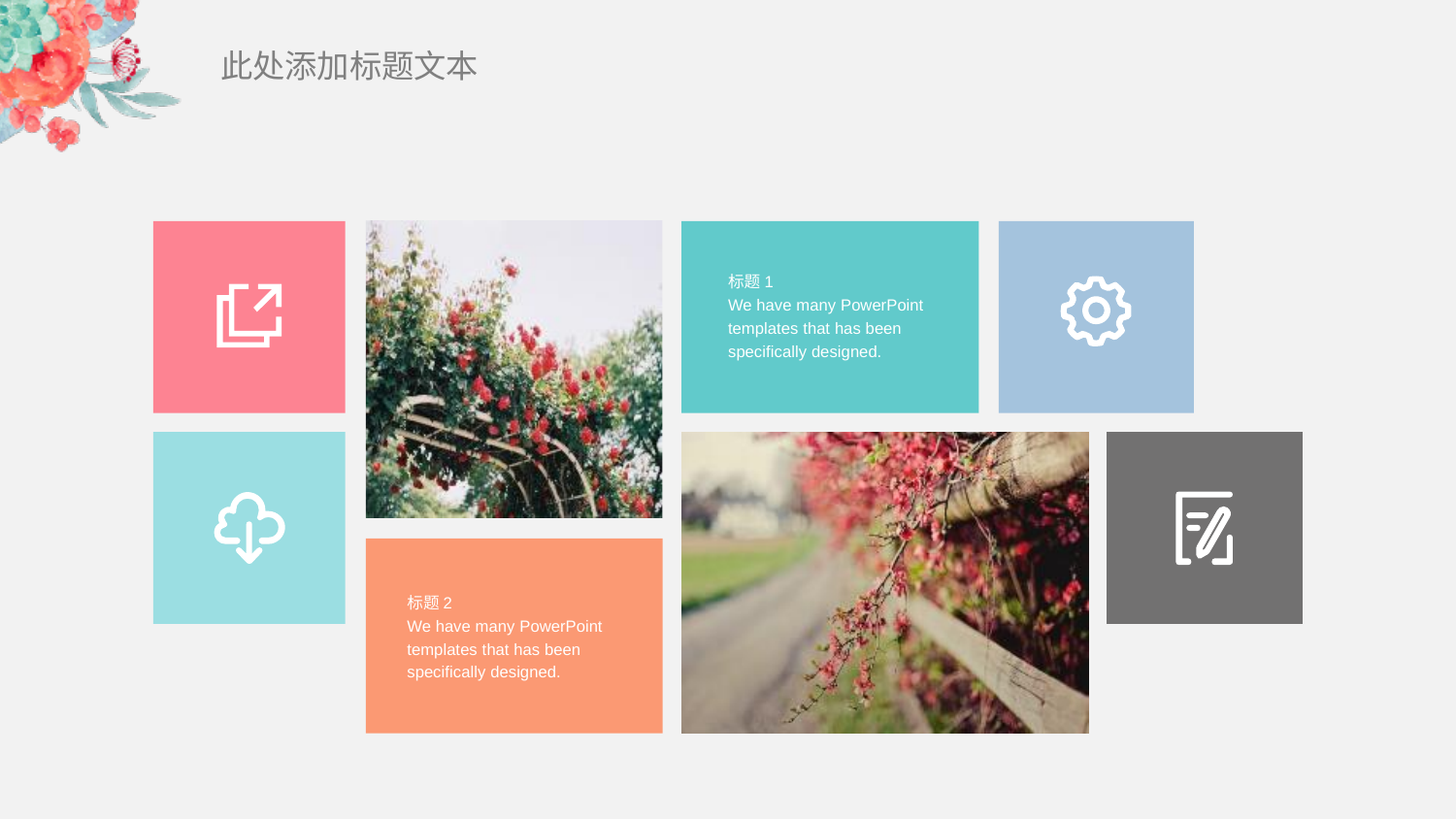

此处添加标题文本

标题1
We have many PowerPoint templates that has been specifically designed.

标题2
We have many PowerPoint templates that has been specifically designed.